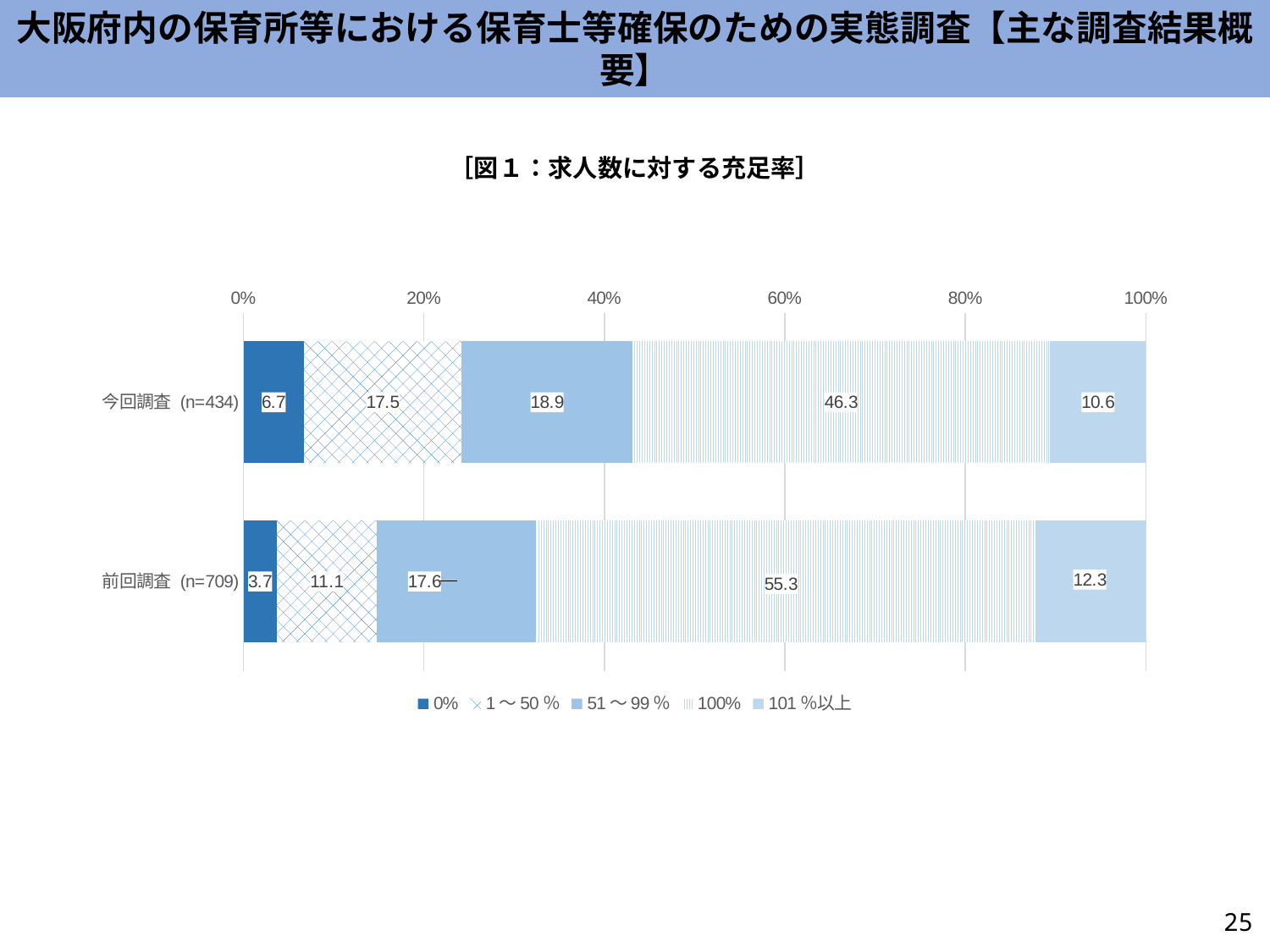

大阪府内の保育所等における保育士等確保のための実態調査【主な調査結果概要】
［図１：求人数に対する充足率］

### Chart

| Category | 0% | 1～50％ | 51～99％ | 100% | 101％以上 |
|---|---|---|---|---|---|
| 今回調査 (n=434) | 6.682027649769585 | 17.51152073732719 | 18.89400921658986 | 46.31336405529954 | 10.599078341013826 |
| 前回調査 (n=709) | 3.6671368124118473 | 11.142454160789844 | 17.63046544428773 | 55.289139633286325 | 12.270803949224259 |
25